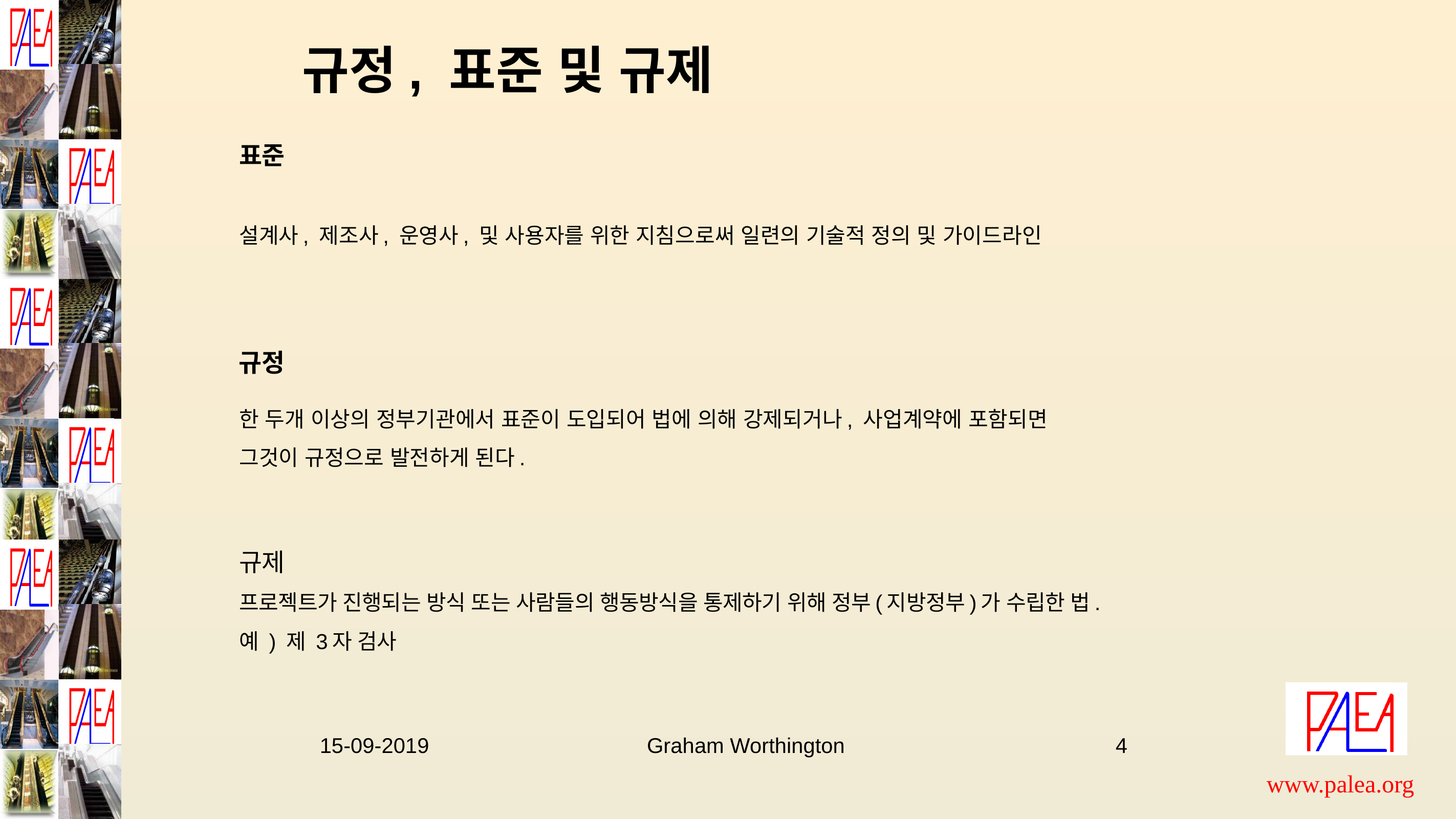

# 규정, 표준 및 규제
표준

설계사, 제조사, 운영사, 및 사용자를 위한 지침으로써 일련의 기술적 정의 및 가이드라인

규정

한 두개 이상의 정부기관에서 표준이 도입되어 법에 의해 강제되거나, 사업계약에 포함되면
그것이 규정으로 발전하게 된다.

규제
프로젝트가 진행되는 방식 또는 사람들의 행동방식을 통제하기 위해 정부(지방정부)가 수립한 법.
예 ) 제 3자 검사

15-09-2019                                     Graham Worthington                                              4